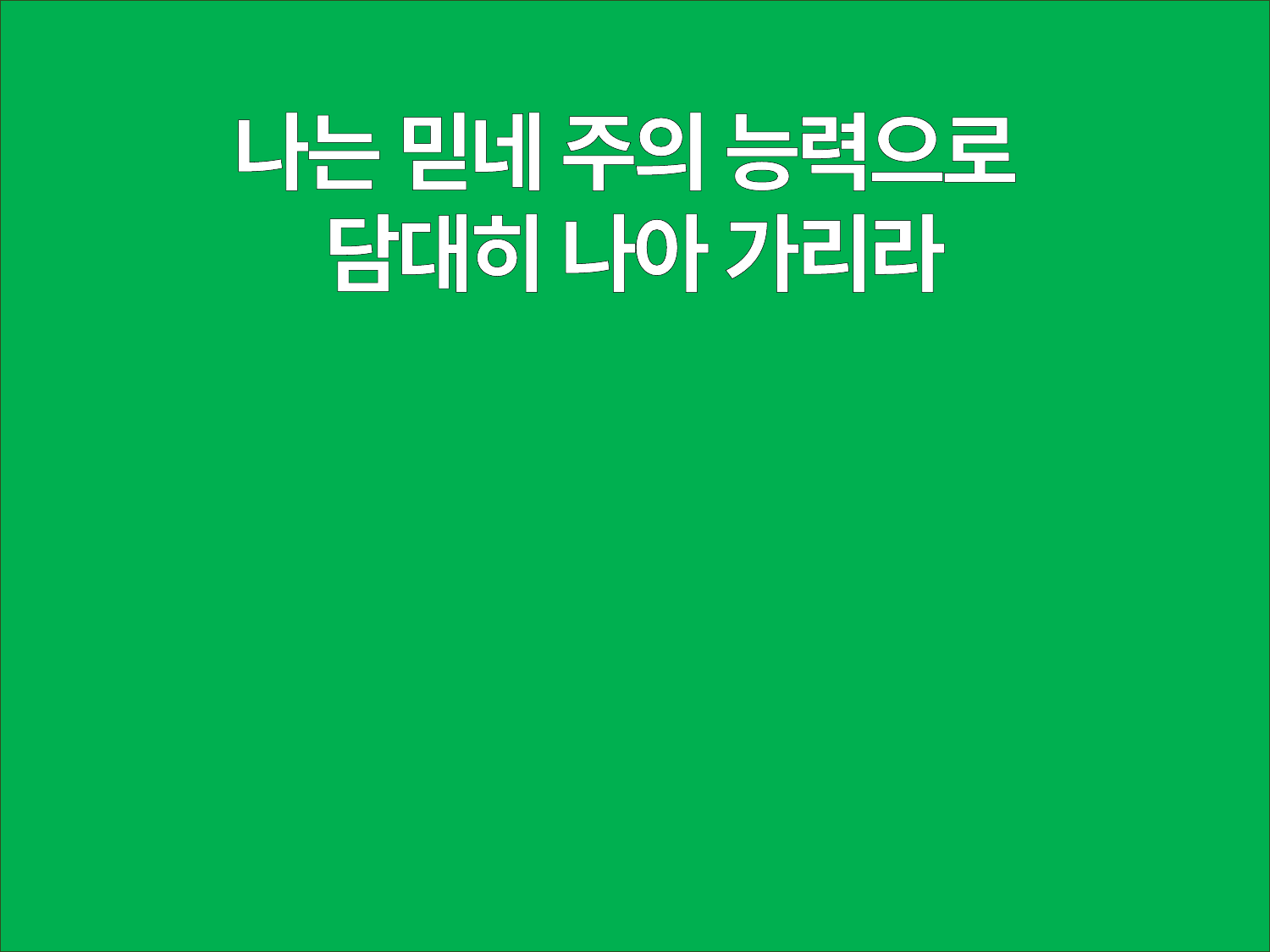

나는 믿네 주의 능력으로
담대히 나아 가리라